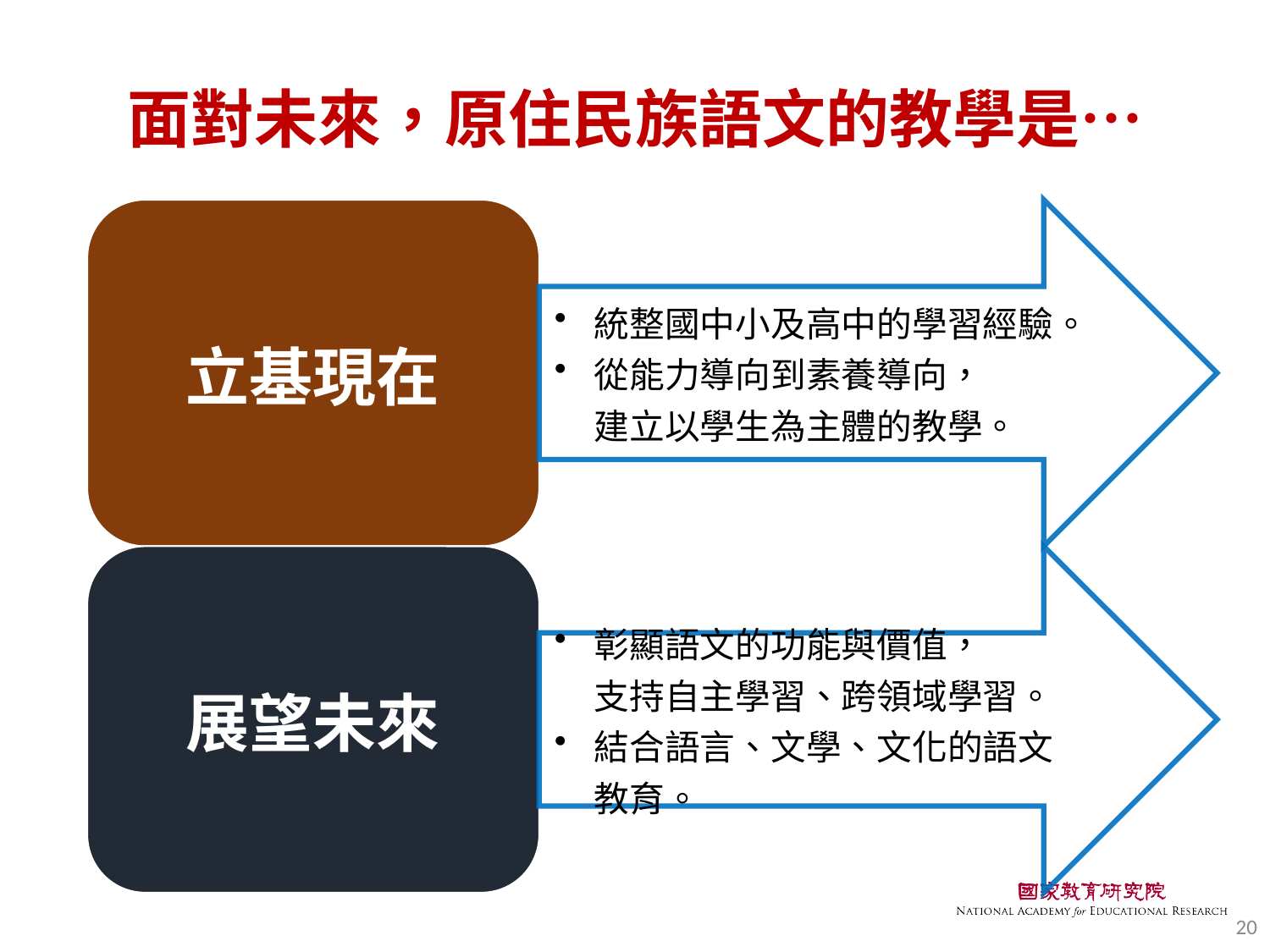

# 面對未來，原住民族語文的教學是…
展望未來
統整國中小及高中的學習經驗。
彰顯語文的功能與價值，
支持自主學習、跨領域學習。
立基現在
從能力導向到素養導向，
建立以學生為主體的教學。
結合語言、文學、文化的語文
教育。
20